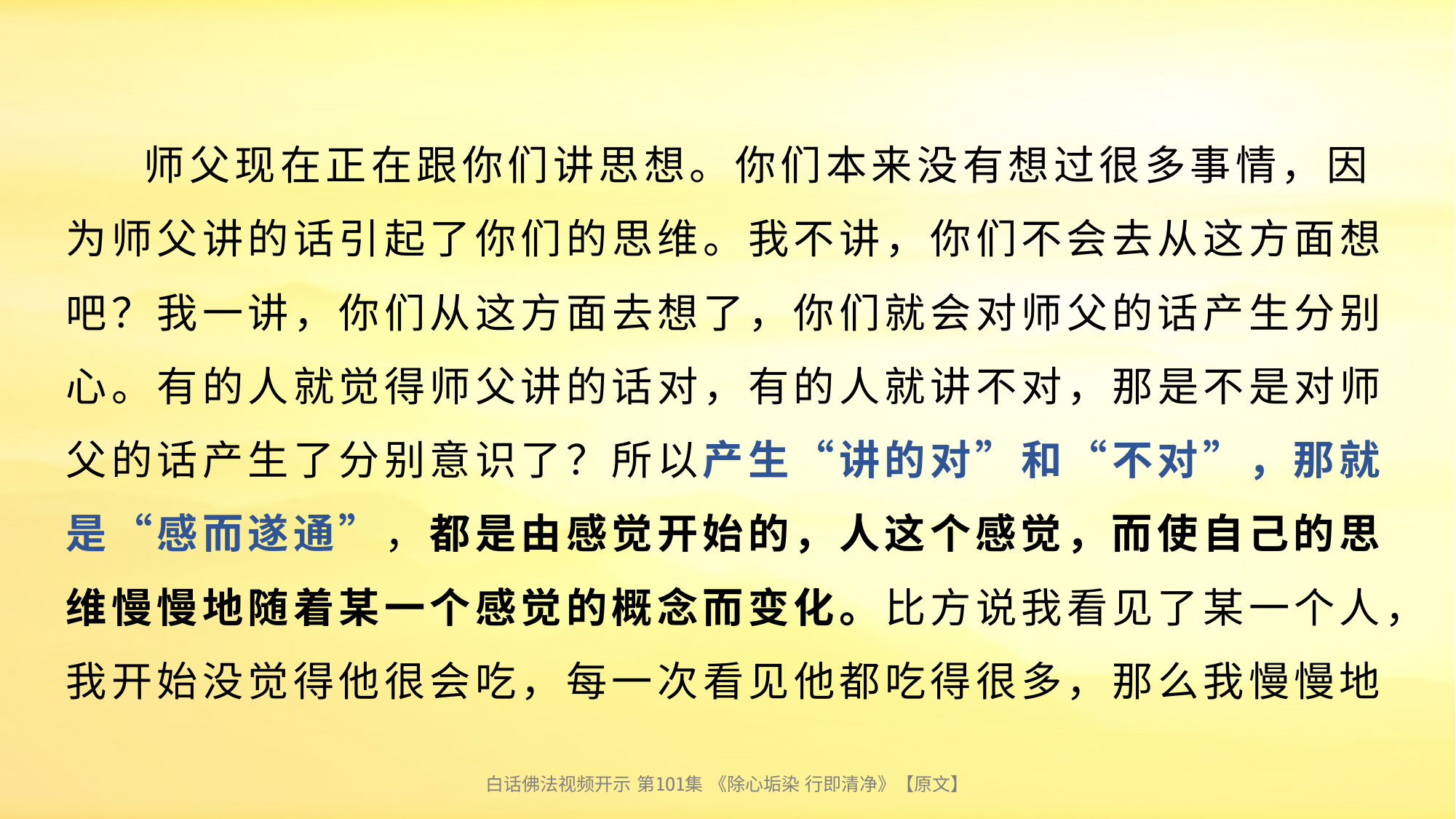

# 师父现在正在跟你们讲思想。你们本来没有想过很多事情，因为师父讲的话引起了你们的思维。我不讲，你们不会去从这方面想吧？我一讲，你们从这方面去想了，你们就会对师父的话产生分别心。有的人就觉得师父讲的话对，有的人就讲不对，那是不是对师父的话产生了分别意识了？所以产生“讲的对”和“不对”，那就是“感而遂通”，都是由感觉开始的，人这个感觉，而使自己的思维慢慢地随着某一个感觉的概念而变化。比方说我看见了某一个人，我开始没觉得他很会吃，每一次看见他都吃得很多，那么我慢慢地
白话佛法视频开示 第101集 《除心垢染 行即清净》【原文】